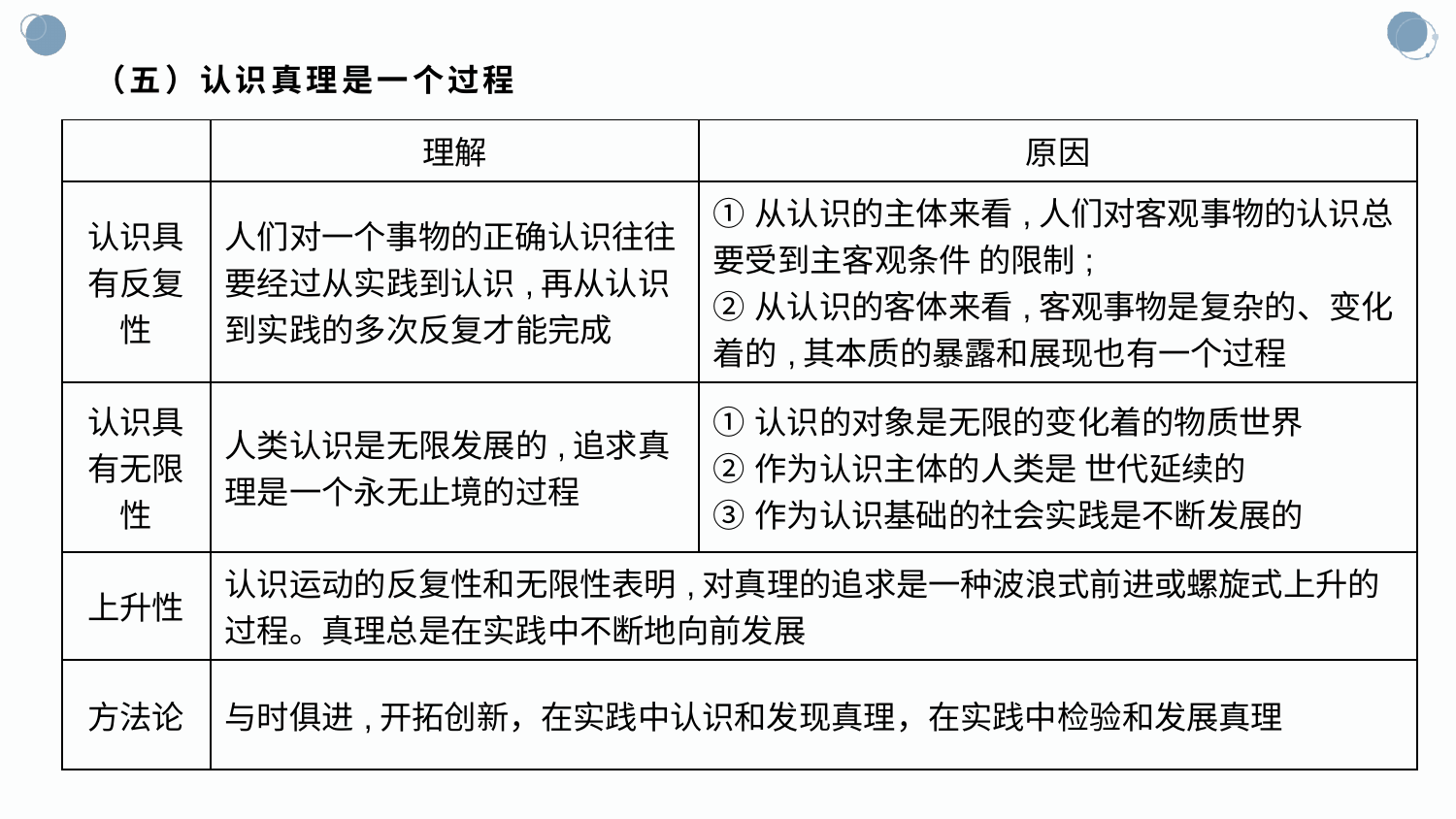

# （五）认识真理是一个过程
|  | 理解 | 原因 |
| --- | --- | --- |
| 认识具有反复性 | 人们对一个事物的正确认识往往要经过从实践到认识,再从认识到实践的多次反复才能完成 | ①从认识的主体来看,人们对客观事物的认识总要受到主客观条件 的限制; ②从认识的客体来看,客观事物是复杂的、变化着的,其本质的暴露和展现也有一个过程 |
| 认识具有无限性 | 人类认识是无限发展的,追求真理是一个永无止境的过程 | ①认识的对象是无限的变化着的物质世界 ②作为认识主体的人类是 世代延续的 ③作为认识基础的社会实践是不断发展的 |
| 上升性 | 认识运动的反复性和无限性表明,对真理的追求是一种波浪式前进或螺旋式上升的过程。真理总是在实践中不断地向前发展 |  |
| 方法论 | 与时俱进,开拓创新，在实践中认识和发现真理，在实践中检验和发展真理 |  |